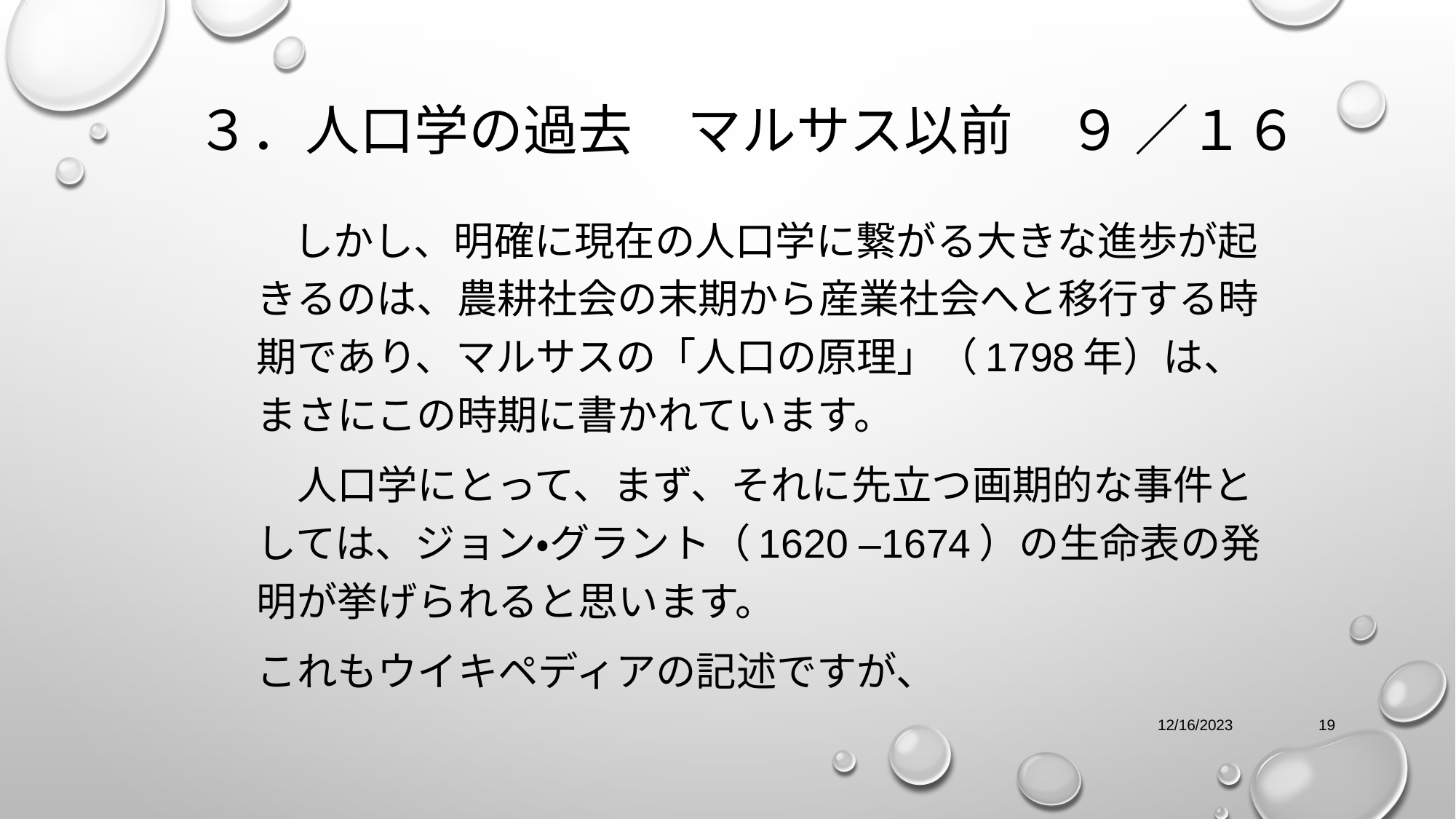

# ３．人口学の過去　マルサス以前　９ ／１６
　しかし、明確に現在の人口学に繋がる大きな進歩が起きるのは、農耕社会の末期から産業社会へと移行する時期であり、マルサスの「人口の原理」（1798年）は、まさにこの時期に書かれています。
　人口学にとって、まず、それに先立つ画期的な事件としては、ジョン・グラント（1620 –1674）の生命表の発明が挙げられると思います。
これもウイキペディアの記述ですが、

12/16/2023
19